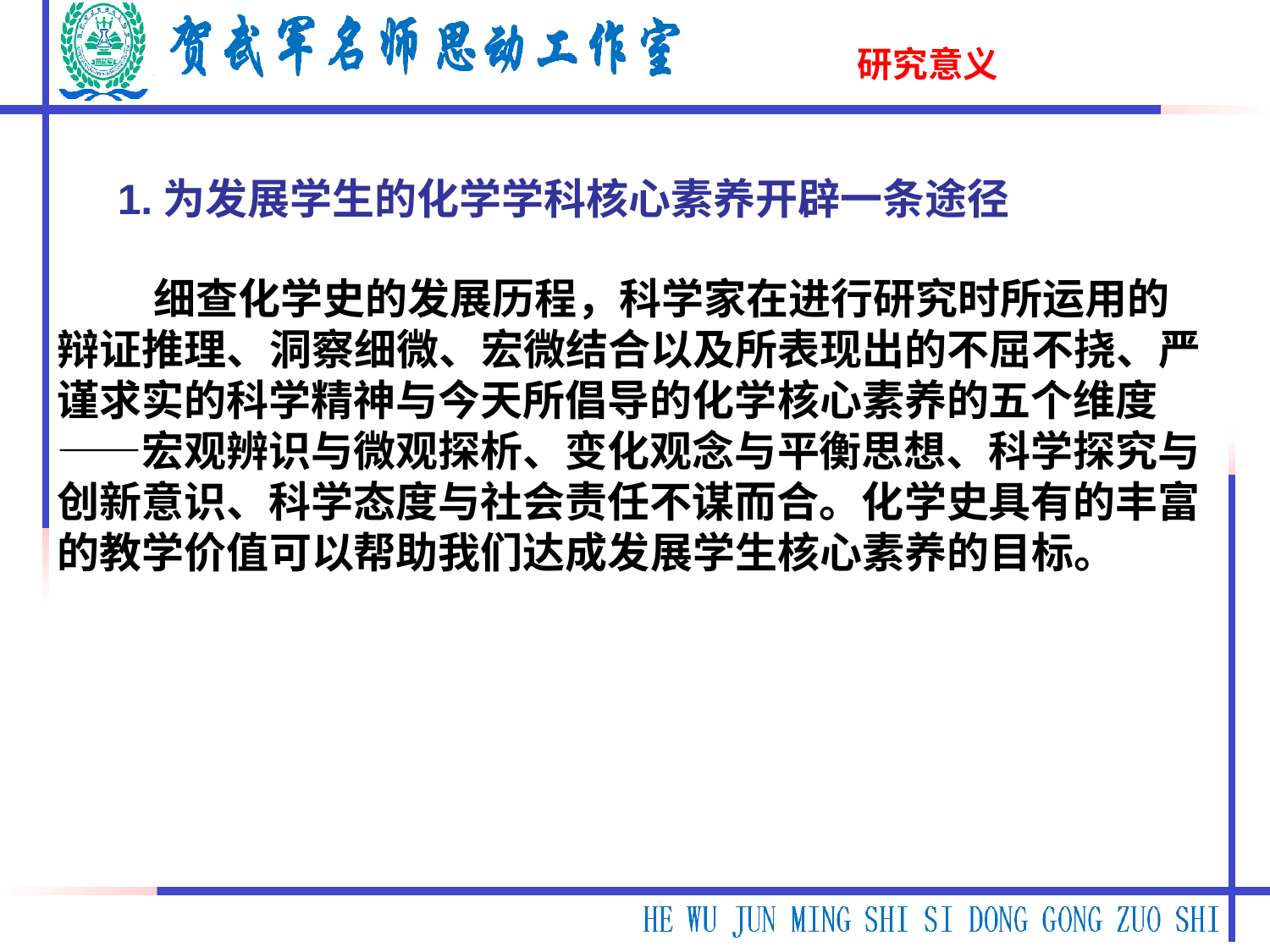

研究意义
1.为发展学生的化学学科核心素养开辟一条途径
         细查化学史的发展历程，科学家在进行研究时所运用的辩证推理、洞察细微、宏微结合以及所表现出的不屈不挠、严谨求实的科学精神与今天所倡导的化学核心素养的五个维度——宏观辨识与微观探析、变化观念与平衡思想、科学探究与创新意识、科学态度与社会责任不谋而合。化学史具有的丰富的教学价值可以帮助我们达成发展学生核心素养的目标。